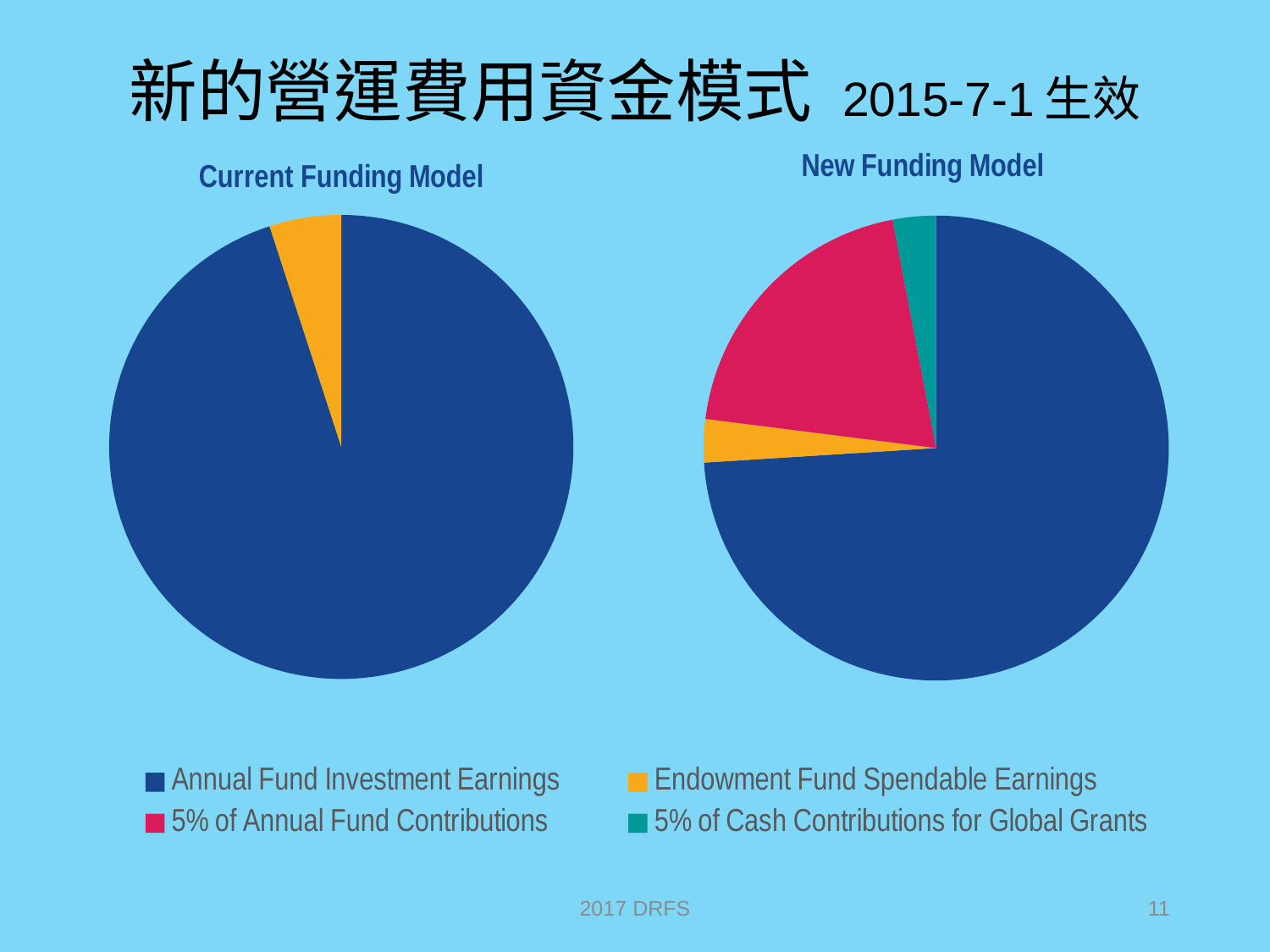

# 新的營運費用資金模式 2015-7-1生效

### Chart:

| Category | New Funding Model |
|---|---|
| Annual Fund Investment Earnings | 74.0 |
| Endowment Fund Spendable Earnings | 3.0 |
| 5% of Annual Fund Contributions | 20.0 |
| 5% of Cash Contributions for Global Grants | 3.0 |

### Chart: Current Funding Model

| Category | Current Funding Model |
|---|---|
| Annual Fund Investment Earnings | 95.0 |
| Endowment Fund Spendable Earnings | 5.0 |

### Chart

| Category |
|---|
2017 DRFS
11